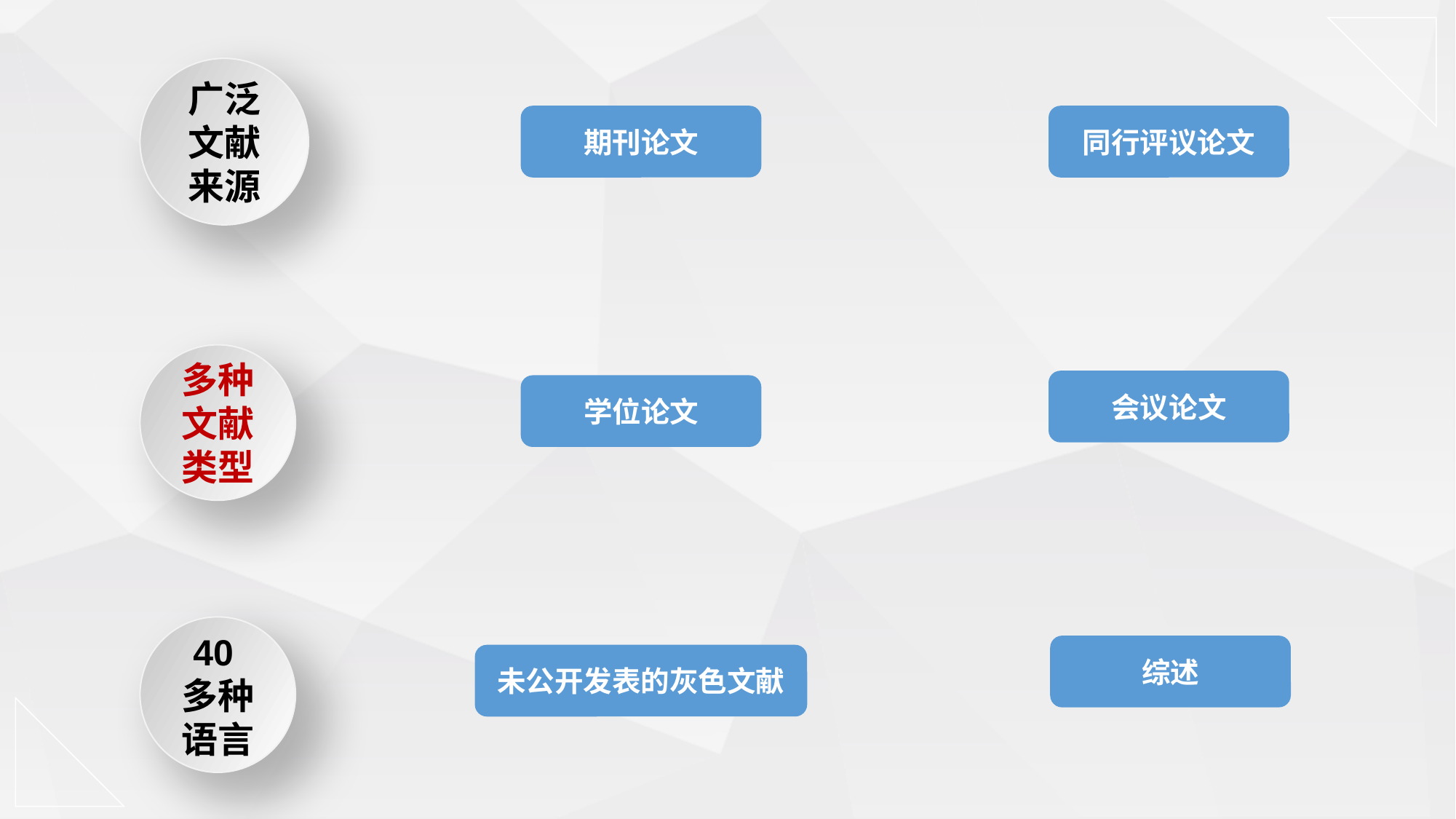

广泛文献来源
期刊论文
同行评议论文
多种文献类型
会议论文
学位论文
40多种语言
综述
未公开发表的灰色文献